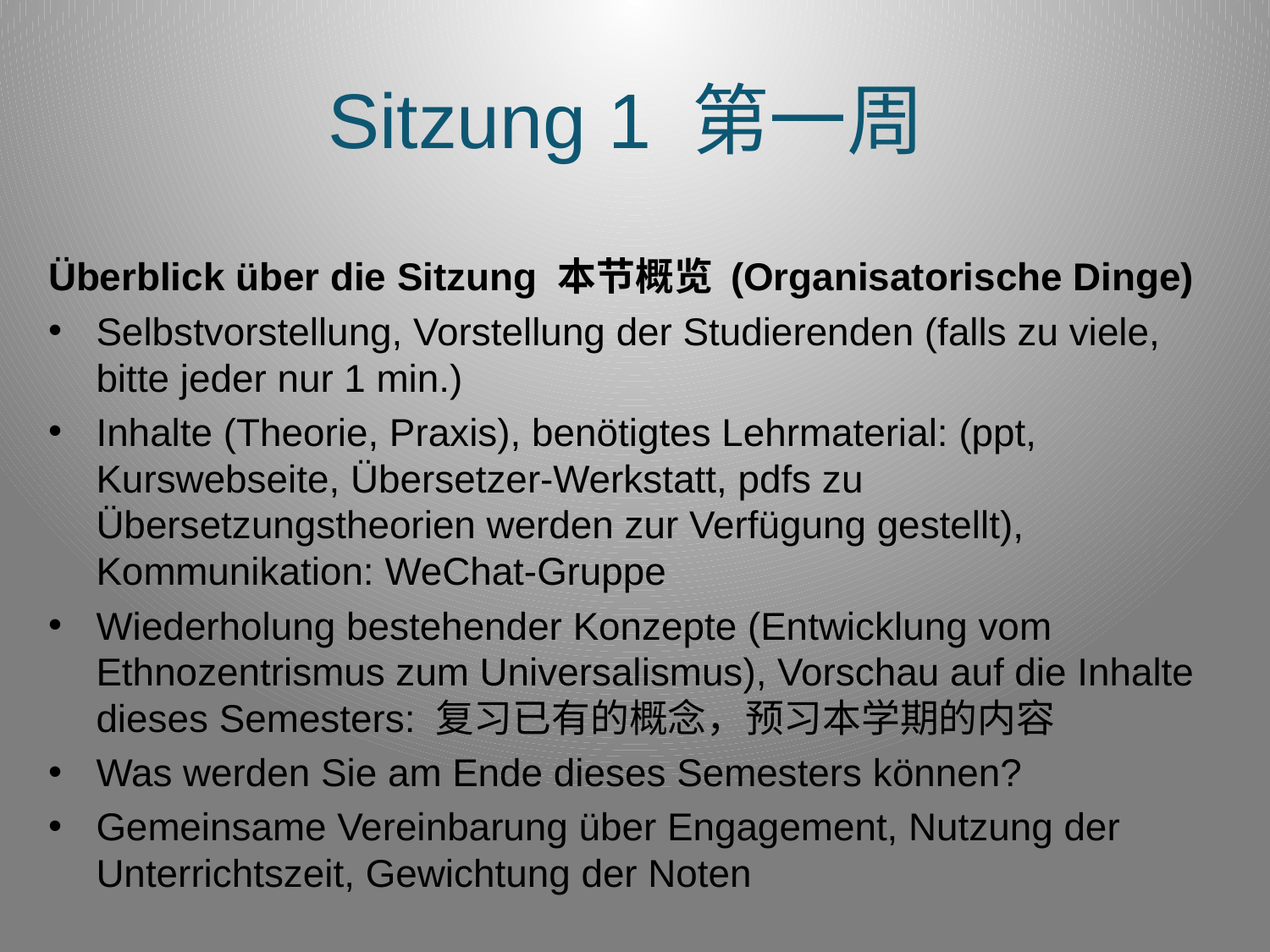

# Sitzung 1 第一周
Überblick über die Sitzung 本节概览 (Organisatorische Dinge)
Selbstvorstellung, Vorstellung der Studierenden (falls zu viele, bitte jeder nur 1 min.)
Inhalte (Theorie, Praxis), benötigtes Lehrmaterial: (ppt, Kurswebseite, Übersetzer-Werkstatt, pdfs zu Übersetzungstheorien werden zur Verfügung gestellt), Kommunikation: WeChat-Gruppe
Wiederholung bestehender Konzepte (Entwicklung vom Ethnozentrismus zum Universalismus), Vorschau auf die Inhalte dieses Semesters: 复习已有的概念，预习本学期的内容
Was werden Sie am Ende dieses Semesters können?
Gemeinsame Vereinbarung über Engagement, Nutzung der Unterrichtszeit, Gewichtung der Noten